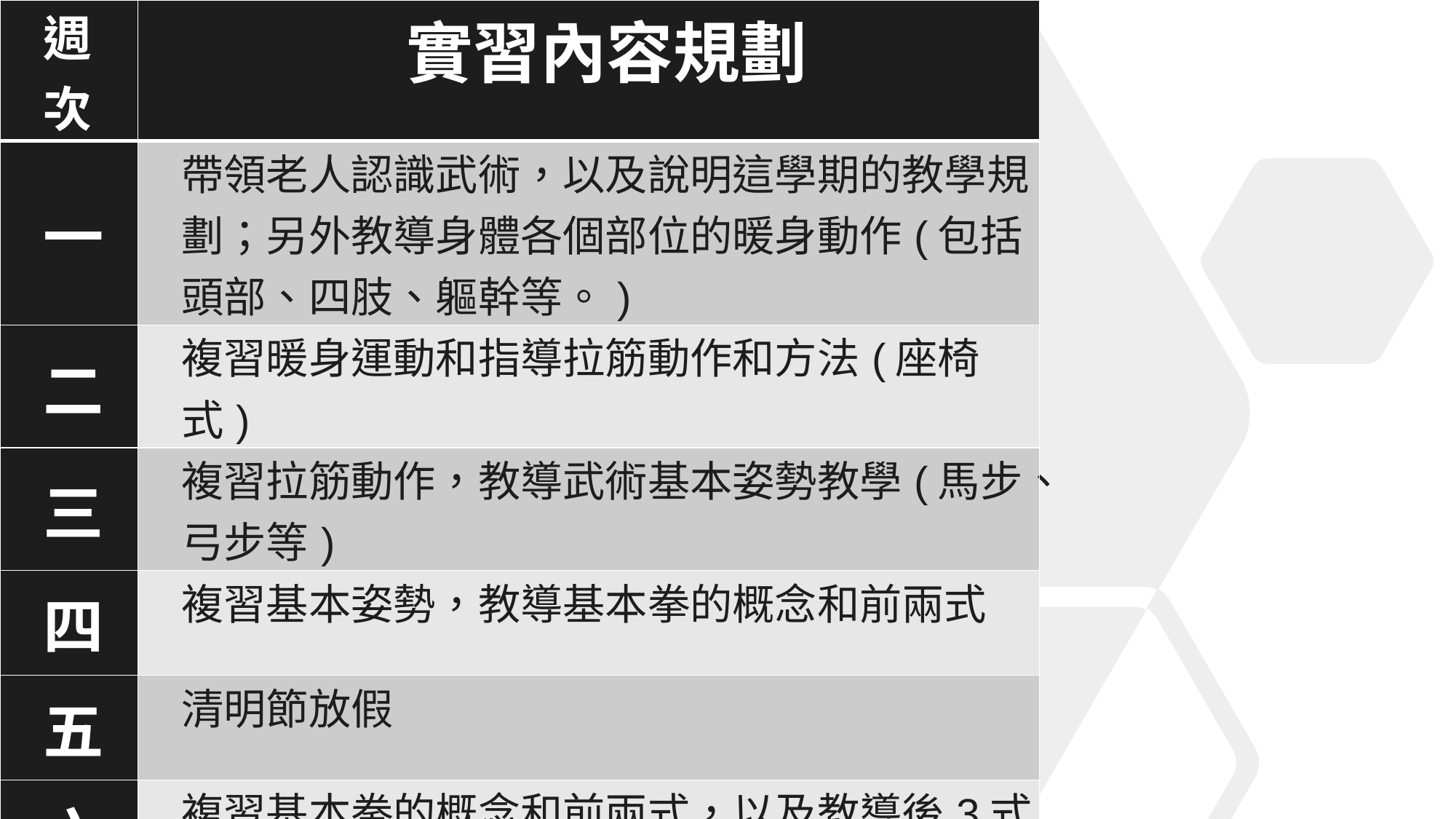

| 週次 | 實習內容規劃 |
| --- | --- |
| 一 | 帶領老人認識武術，以及說明這學期的教學規劃；另外教導身體各個部位的暖身動作(包括頭部、四肢、軀幹等。) |
| 二 | 複習暖身運動和指導拉筋動作和方法(座椅式) |
| 三 | 複習拉筋動作，教導武術基本姿勢教學(馬步、弓步等) |
| 四 | 複習基本姿勢，教導基本拳的概念和前兩式 |
| 五 | 清明節放假 |
| 六 | 複習基本拳的概念和前兩式，以及教導後3式 |